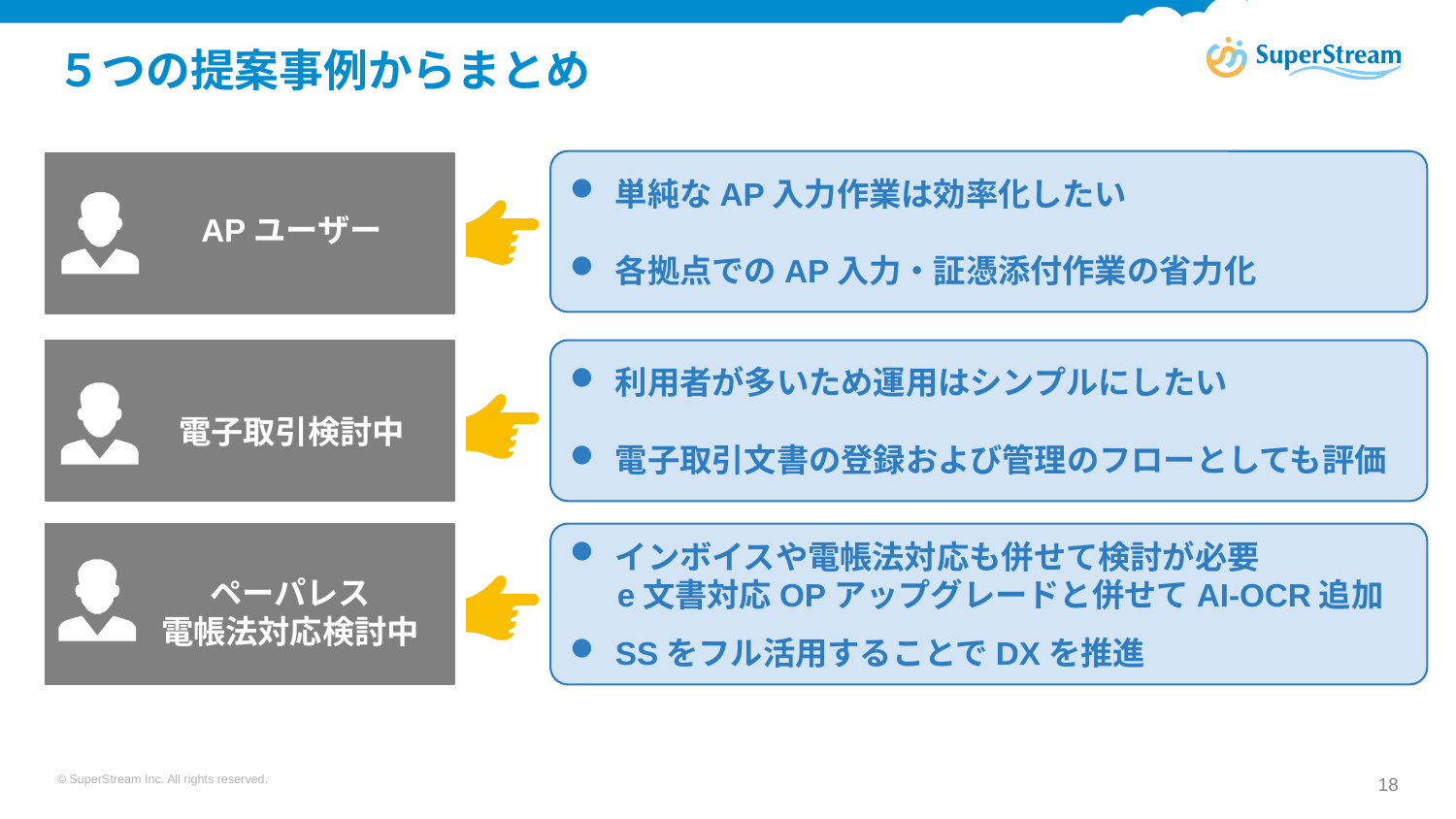

# ５つの提案事例からまとめ
単純なAP入力作業は効率化したい

各拠点でのAP入力・証憑添付作業の省力化

APユーザー

利用者が多いため運用はシンプルにしたい

電子取引文書の登録および管理のフローとしても評価

電子取引検討中
インボイスや電帳法対応も併せて検討が必要
　 e文書対応OPアップグレードと併せてAI-OCR追加

SSをフル活用することでDXを推進

ペーパレス
電帳法対応検討中

© SuperStream Inc. All rights reserved.
18